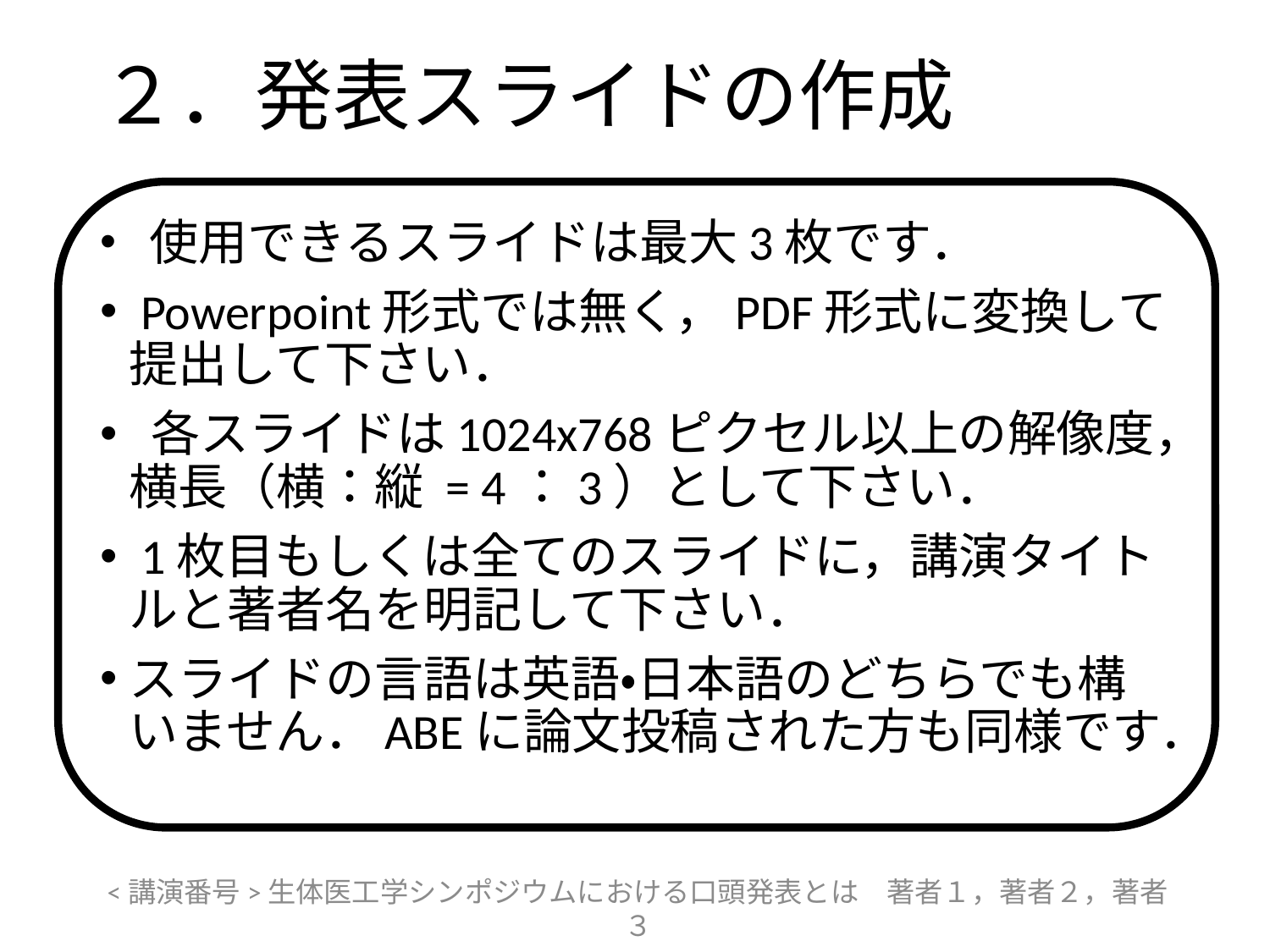

# ２．発表スライドの作成

 使用できるスライドは最大3枚です．
 Powerpoint形式では無く，PDF形式に変換して提出して下さい．
 各スライドは1024x768ピクセル以上の解像度，横長（横：縦 = 4：3）として下さい．
 1枚目もしくは全てのスライドに，講演タイトルと著者名を明記して下さい．
スライドの言語は英語・日本語のどちらでも構いません．ABEに論文投稿された方も同様です．

<講演番号>生体医工学シンポジウムにおける口頭発表とは　著者１，著者２，著者３